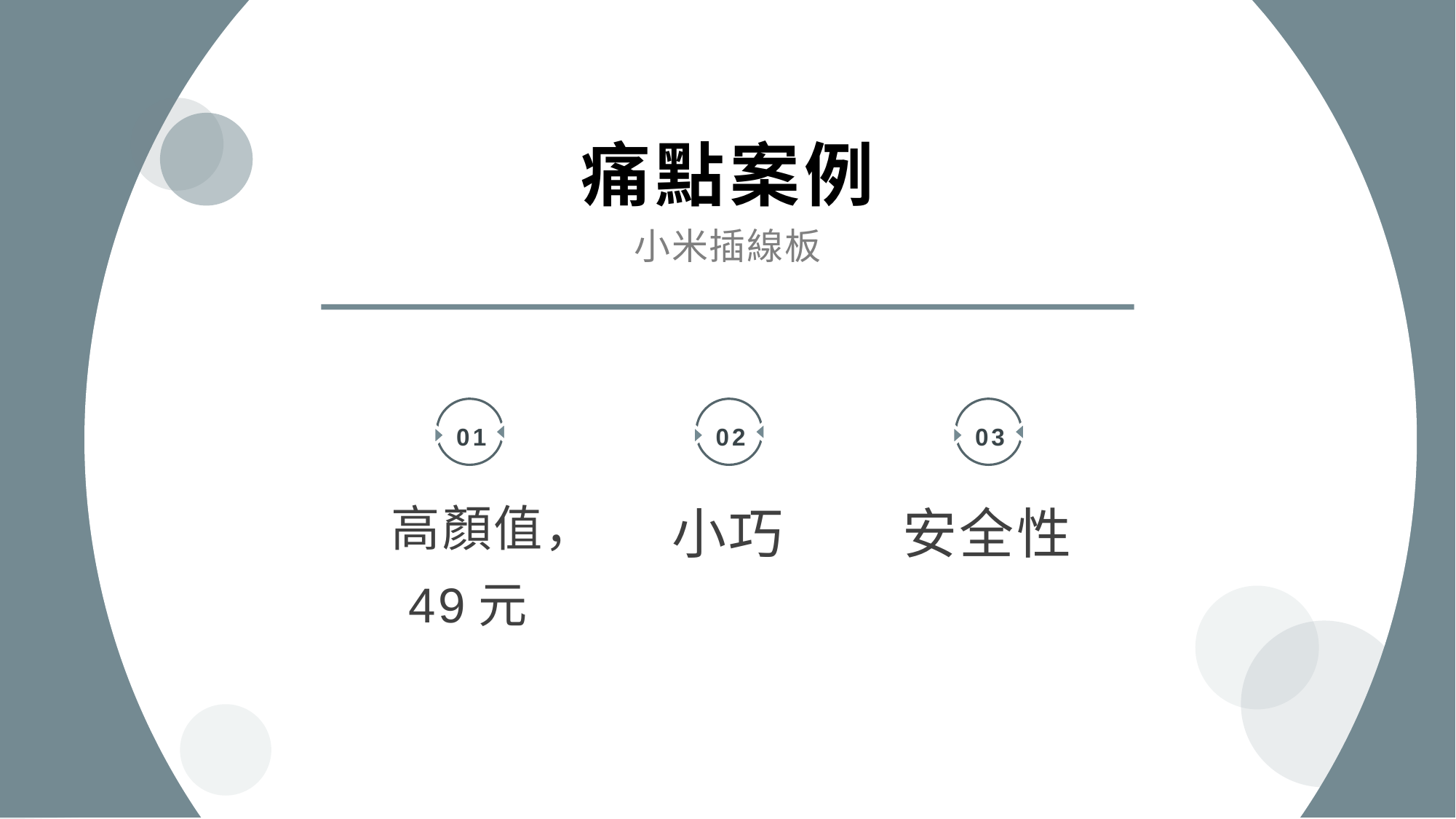

痛點案例
小米插線板

01
02
03

高顏值，49元
小巧
安全性